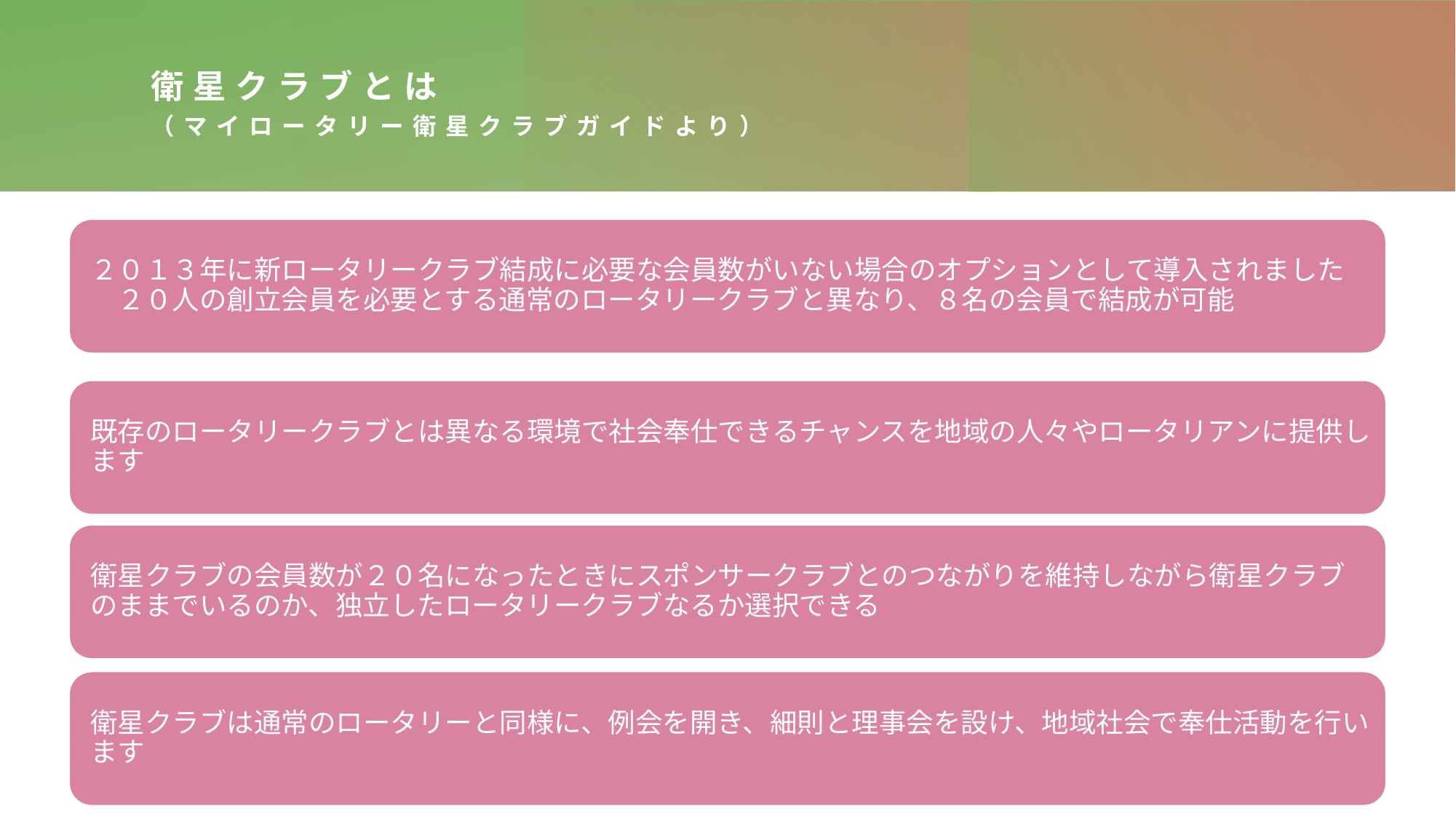

# 衛星クラブとは　 （マイロータリー衛星クラブガイドより）
２０１３年に新ロータリークラブ結成に必要な会員数がいない場合のオプションとして導入されました　２０人の創立会員を必要とする通常のロータリークラブと異なり、８名の会員で結成が可能
既存のロータリークラブとは異なる環境で社会奉仕できるチャンスを地域の人々やロータリアンに提供します
衛星クラブの会員数が２０名になったときにスポンサークラブとのつながりを維持しながら衛星クラブのままでいるのか、独立したロータリークラブなるか選択できる
衛星クラブは通常のロータリーと同様に、例会を開き、細則と理事会を設け、地域社会で奉仕活動を行います